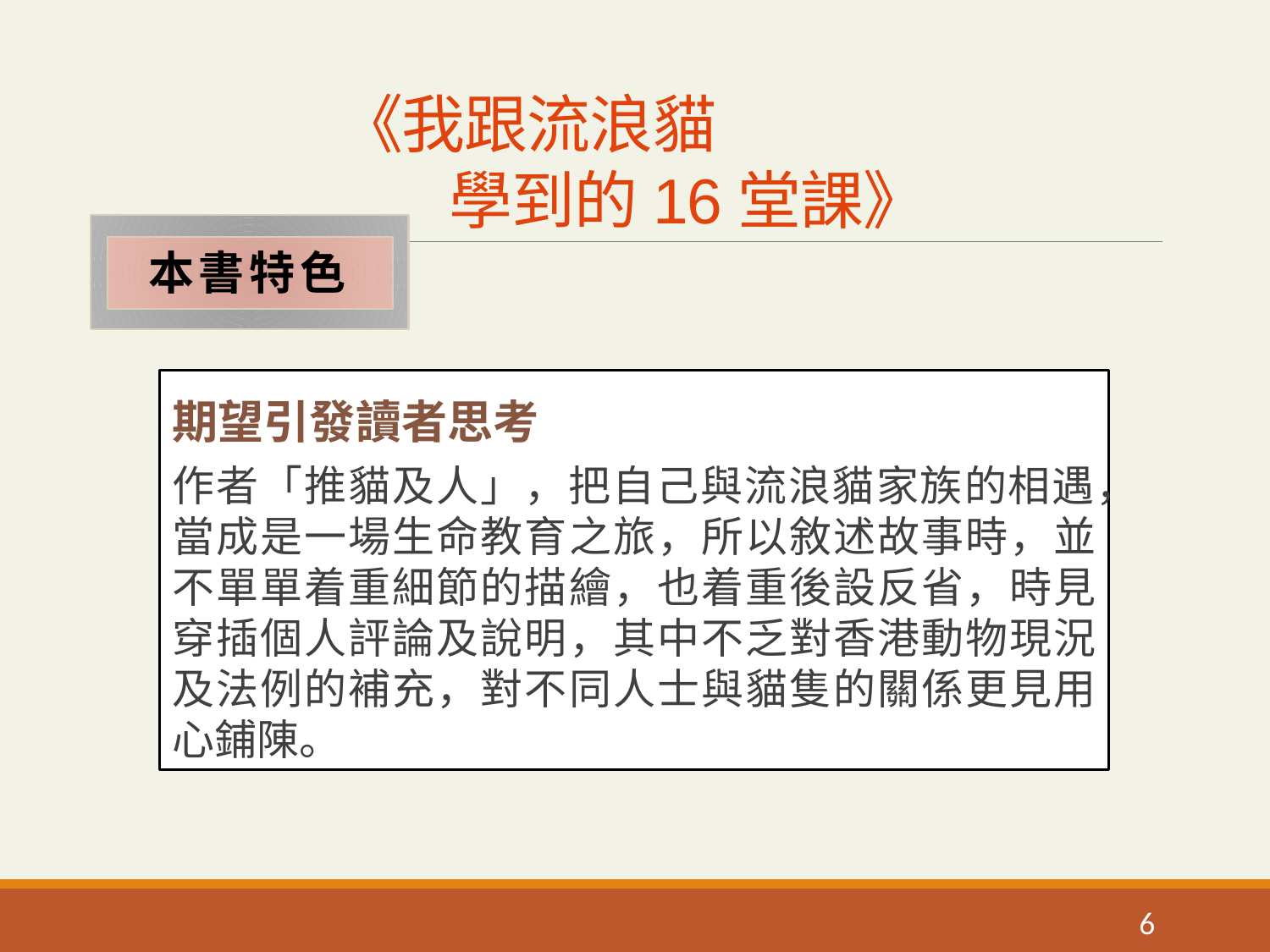

《我跟流浪貓
       學到的16堂課》

本書特色

期望引發讀者思考
作者「推貓及人」，把自己與流浪貓家族的相遇，當成是一場生命教育之旅，所以敘述故事時，並不單單着重細節的描繪，也着重後設反省，時見穿插個人評論及說明，其中不乏對香港動物現況及法例的補充，對不同人士與貓隻的關係更見用心鋪陳。
6